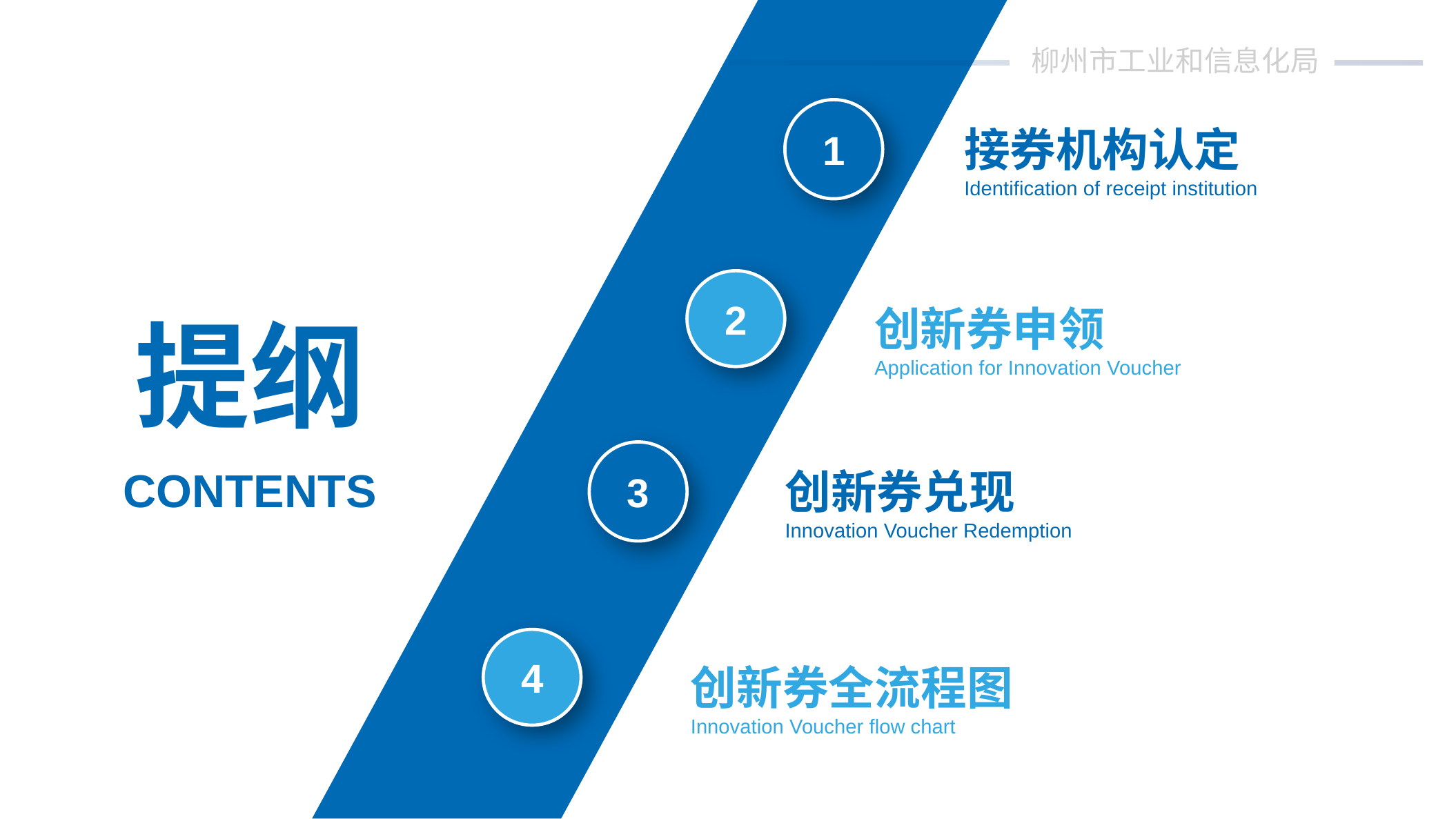

柳州市工业和信息化局

1
接券机构认定
Identification of receipt institution
2
创新券申领
Application for Innovation Voucher
提纲
3
CONTENTS
创新券兑现
Innovation Voucher Redemption
4
创新券全流程图
Innovation Voucher flow chart